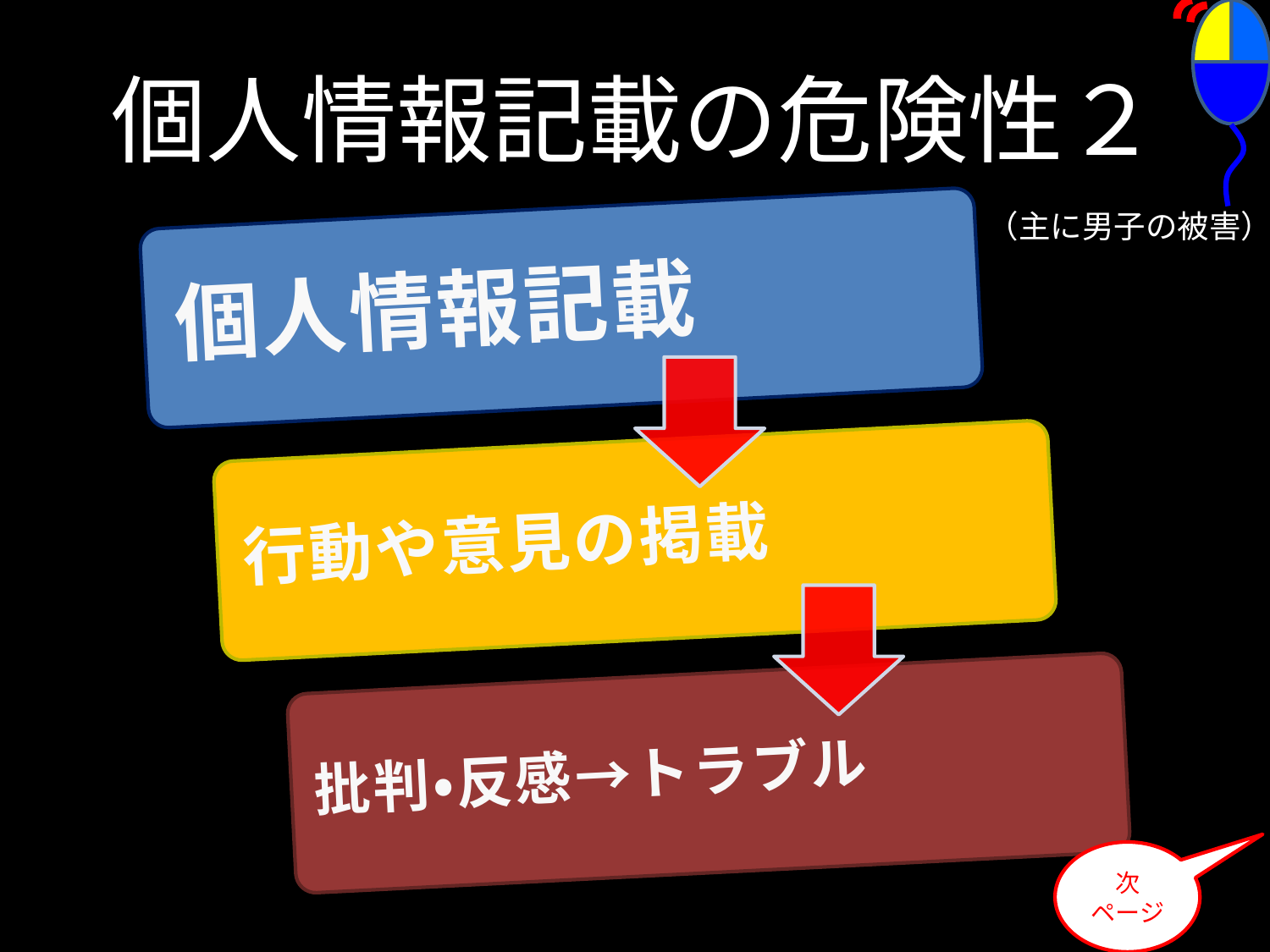

# 個人情報記載の危険性２
（主に男子の被害）
個人情報記載

行動や意見の掲載

批判・反感→トラブル
次
ページ